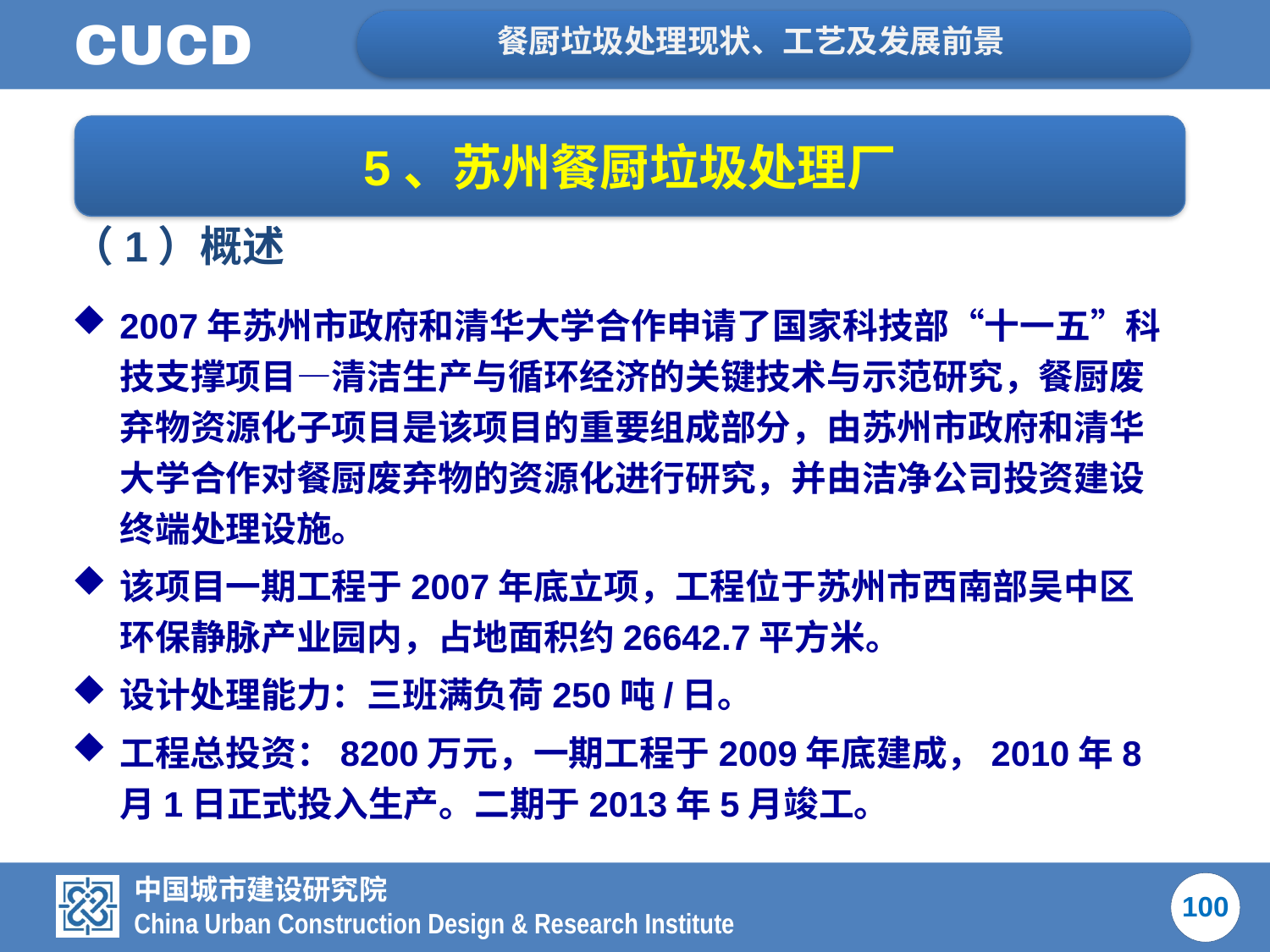

5、苏州餐厨垃圾处理厂
（1）概述
2007年苏州市政府和清华大学合作申请了国家科技部“十一五”科技支撑项目—清洁生产与循环经济的关键技术与示范研究，餐厨废弃物资源化子项目是该项目的重要组成部分，由苏州市政府和清华大学合作对餐厨废弃物的资源化进行研究，并由洁净公司投资建设终端处理设施。
该项目一期工程于2007年底立项，工程位于苏州市西南部吴中区环保静脉产业园内，占地面积约26642.7平方米。
设计处理能力：三班满负荷250吨/日。
工程总投资：8200万元，一期工程于2009年底建成，2010年8月1日正式投入生产。二期于2013年5月竣工。
100